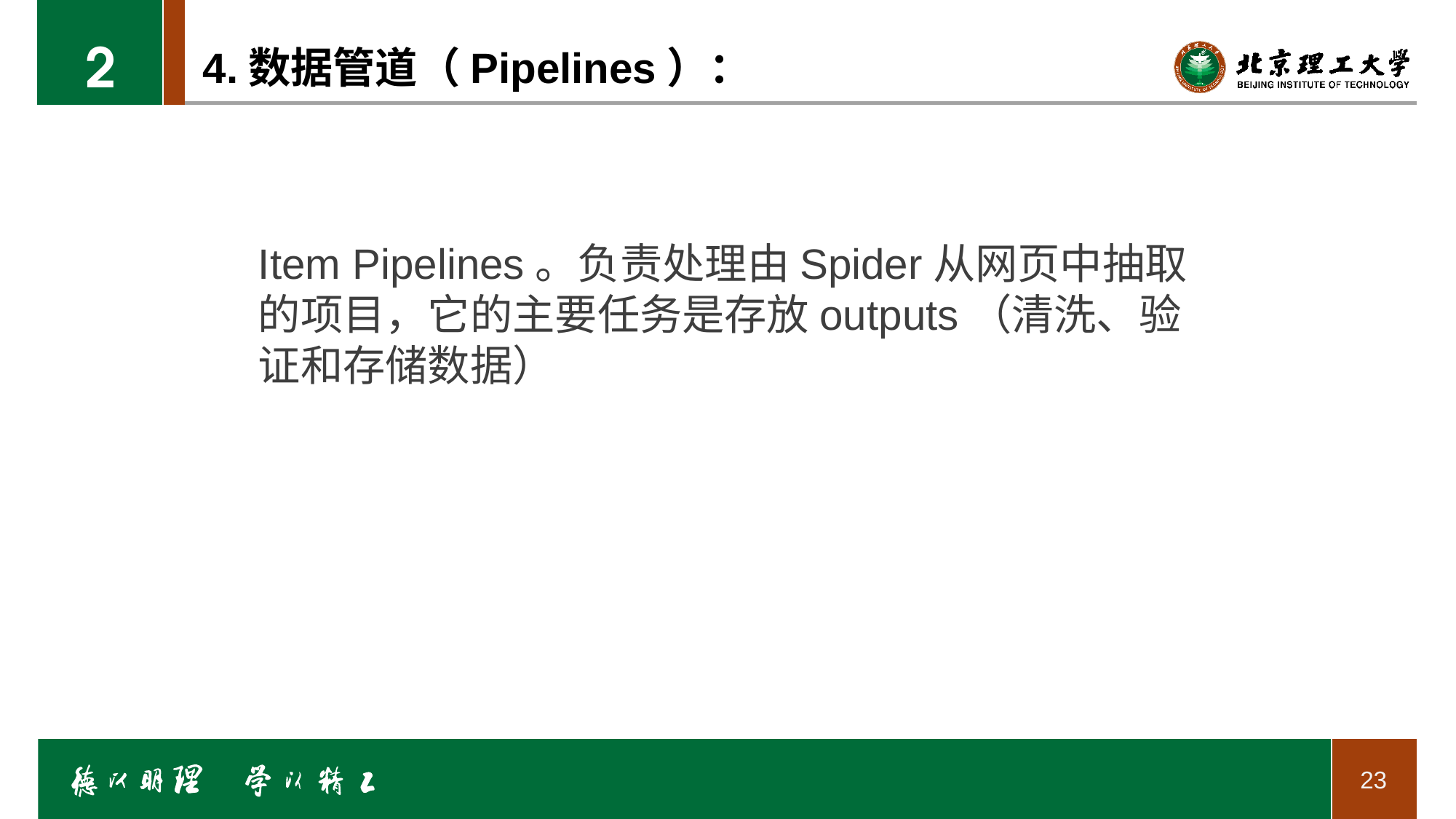

2
# 4.数据管道（Pipelines）：
Item Pipelines。负责处理由Spider从网页中抽取的项目，它的主要任务是存放outputs（清洗、验证和存储数据）